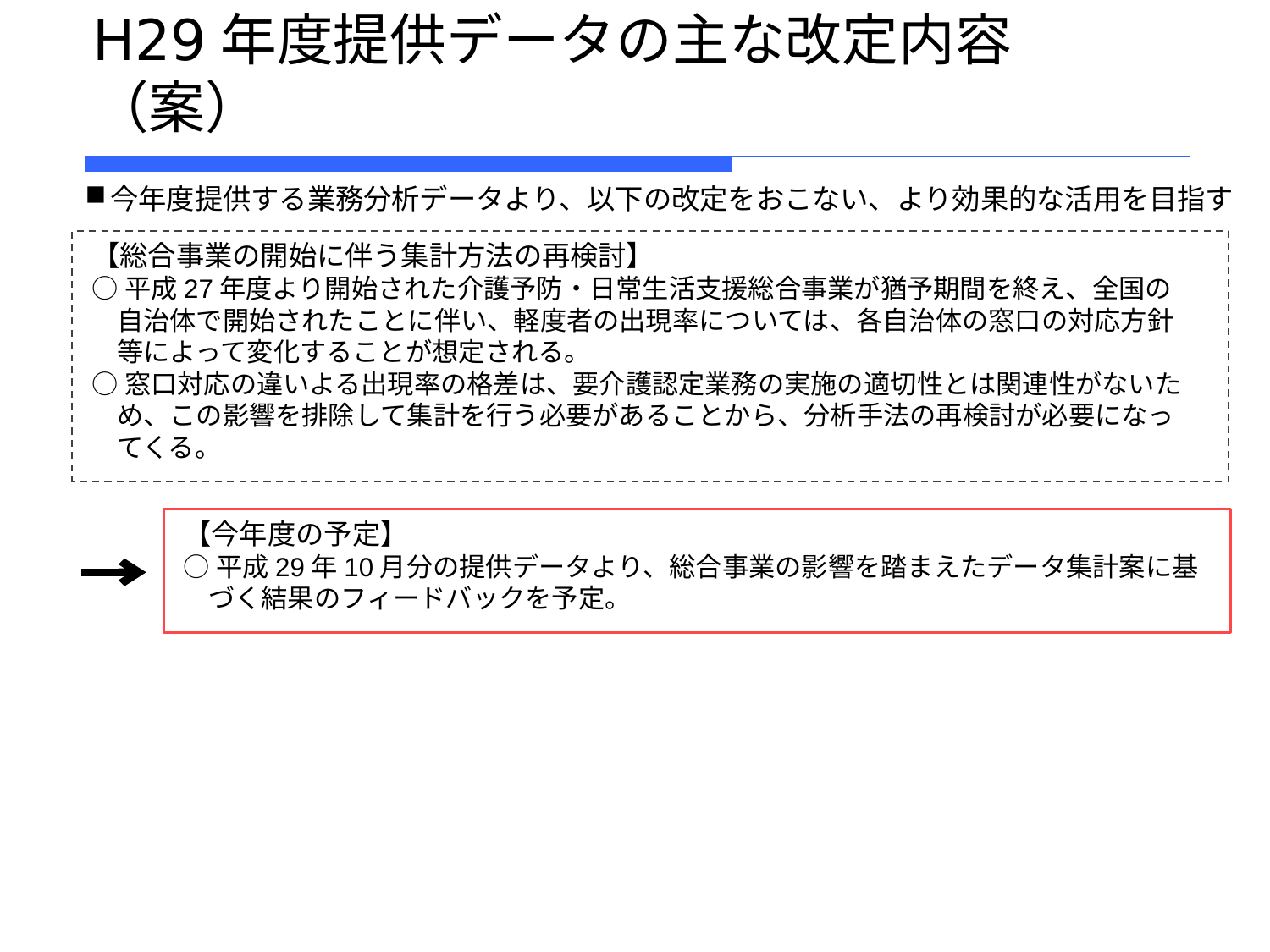

# H29年度提供データの主な改定内容（案）
今年度提供する業務分析データより、以下の改定をおこない、より効果的な活用を目指す

【総合事業の開始に伴う集計方法の再検討】
○平成27年度より開始された介護予防・日常生活支援総合事業が猶予期間を終え、全国の自治体で開始されたことに伴い、軽度者の出現率については、各自治体の窓口の対応方針等によって変化することが想定される。
○窓口対応の違いよる出現率の格差は、要介護認定業務の実施の適切性とは関連性がないため、この影響を排除して集計を行う必要があることから、分析手法の再検討が必要になってくる。

【今年度の予定】
○平成29年10月分の提供データより、総合事業の影響を踏まえたデータ集計案に基づく結果のフィードバックを予定。